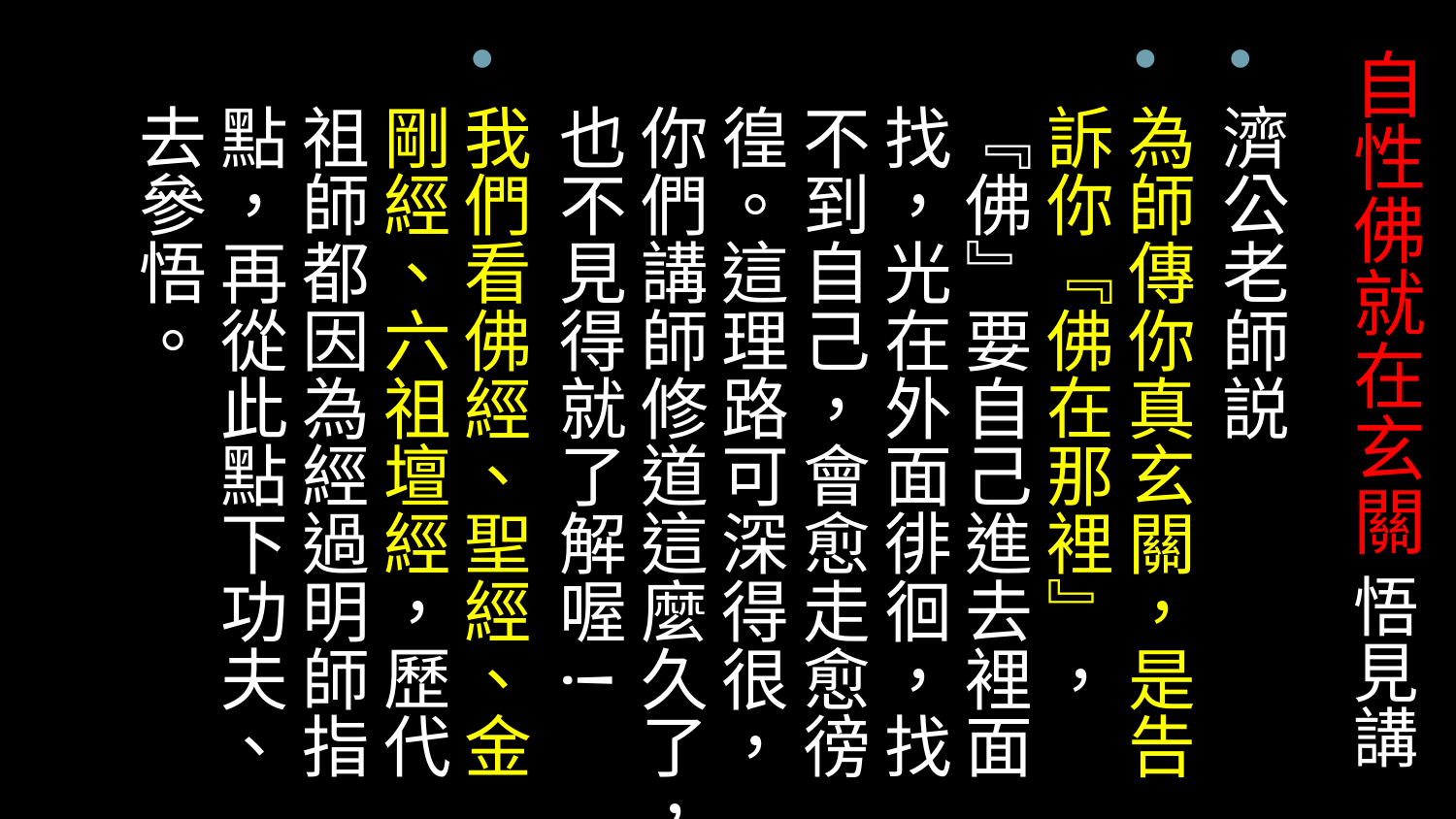

# 自性佛就在玄關 悟見講
濟公老師説
為師傳你真玄關，是告訴你『佛在那裡』，『佛』要自己進去裡面找，光在外面徘徊，找不到自己，會愈走愈徬徨。這理路可深得很，你們講師修道這麼久了，也不見得就了解喔!
我們看佛經、聖經、金剛經、六祖壇經，歷代祖師都因為經過明師指點，再從此點下功夫、去參悟。